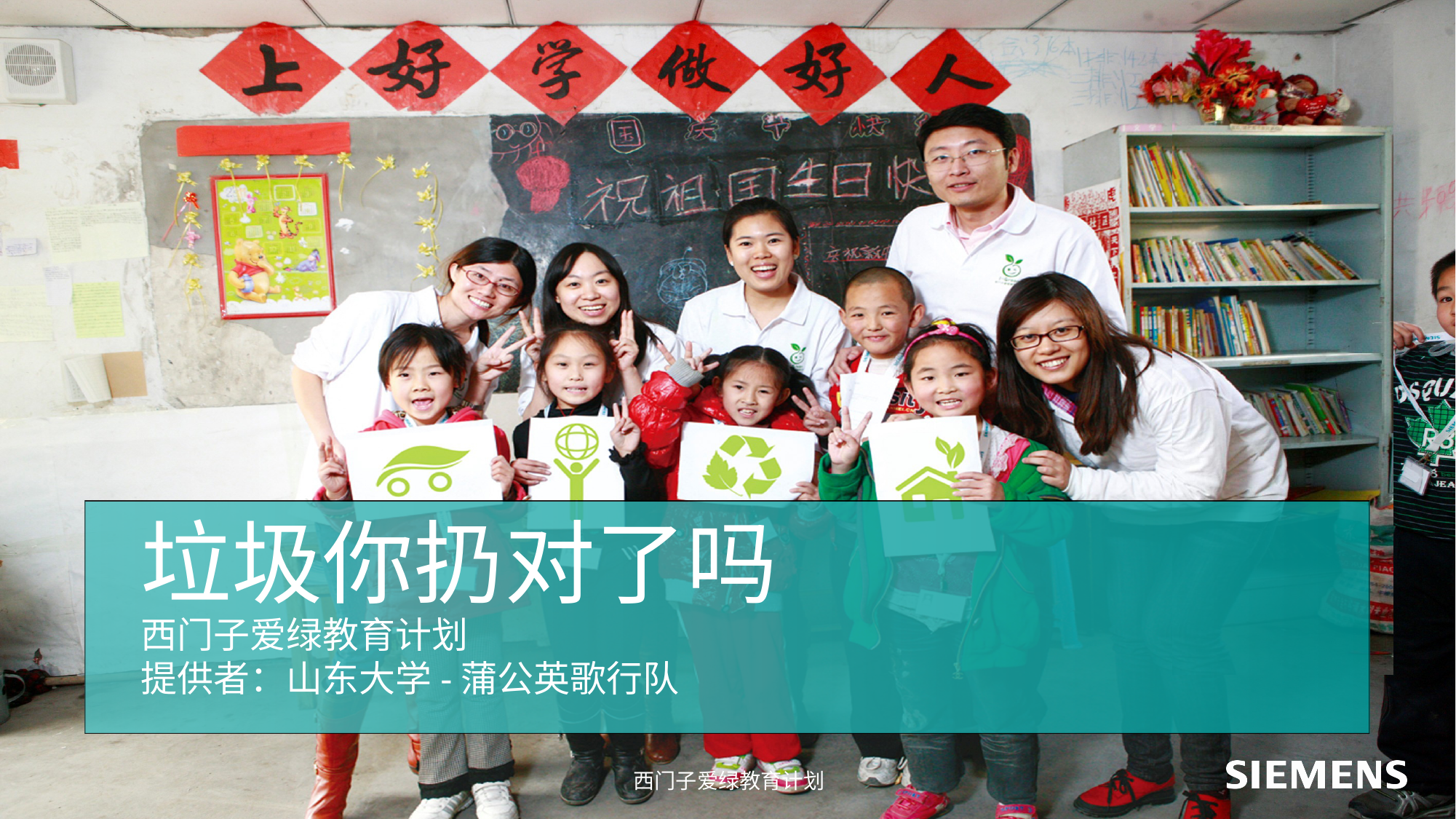

垃圾你扔对了吗
西门子爱绿教育计划
提供者：山东大学-蒲公英歌行队

西门子爱绿教育计划